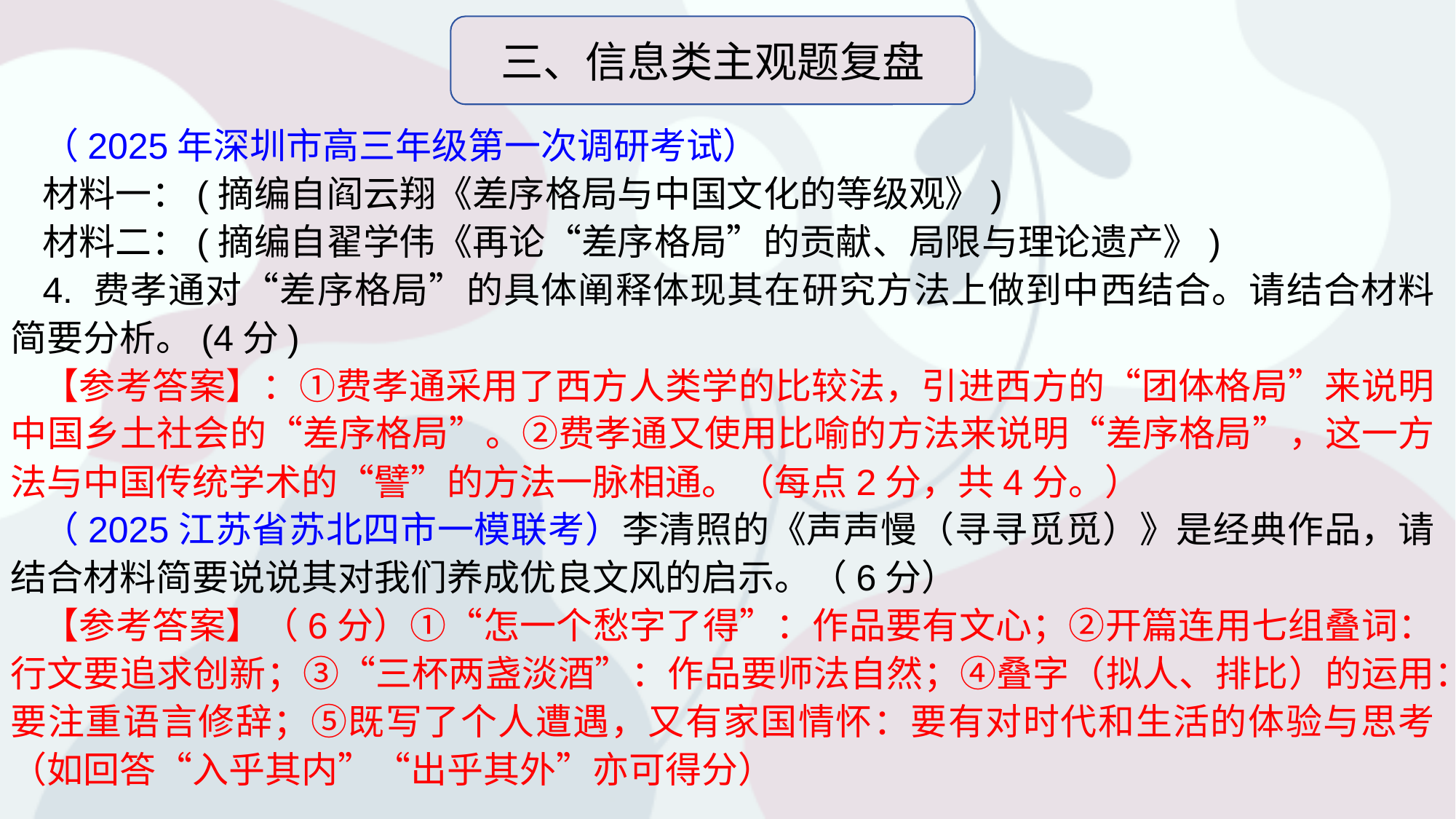

三、信息类主观题复盘
（2025年深圳市高三年级第一次调研考试）
材料一：(摘编自阎云翔《差序格局与中国文化的等级观》)
材料二：(摘编自翟学伟《再论“差序格局”的贡献、局限与理论遗产》)
4. 费孝通对“差序格局”的具体阐释体现其在研究方法上做到中西结合。请结合材料简要分析。(4分)
【参考答案】：①费孝通采用了西方人类学的比较法，引进西方的“团体格局”来说明中国乡土社会的“差序格局”。②费孝通又使用比喻的方法来说明“差序格局”，这一方法与中国传统学术的“譬”的方法一脉相通。（每点2分，共4分。）
（2025江苏省苏北四市一模联考）李清照的《声声慢（寻寻觅觅）》是经典作品，请结合材料简要说说其对我们养成优良文风的启示。（6分）
【参考答案】（6分）①“怎一个愁字了得”：作品要有文心；②开篇连用七组叠词：行文要追求创新；③“三杯两盏淡酒”：作品要师法自然；④叠字（拟人、排比）的运用：要注重语言修辞；⑤既写了个人遭遇，又有家国情怀：要有对时代和生活的体验与思考（如回答“入乎其内”“出乎其外”亦可得分）